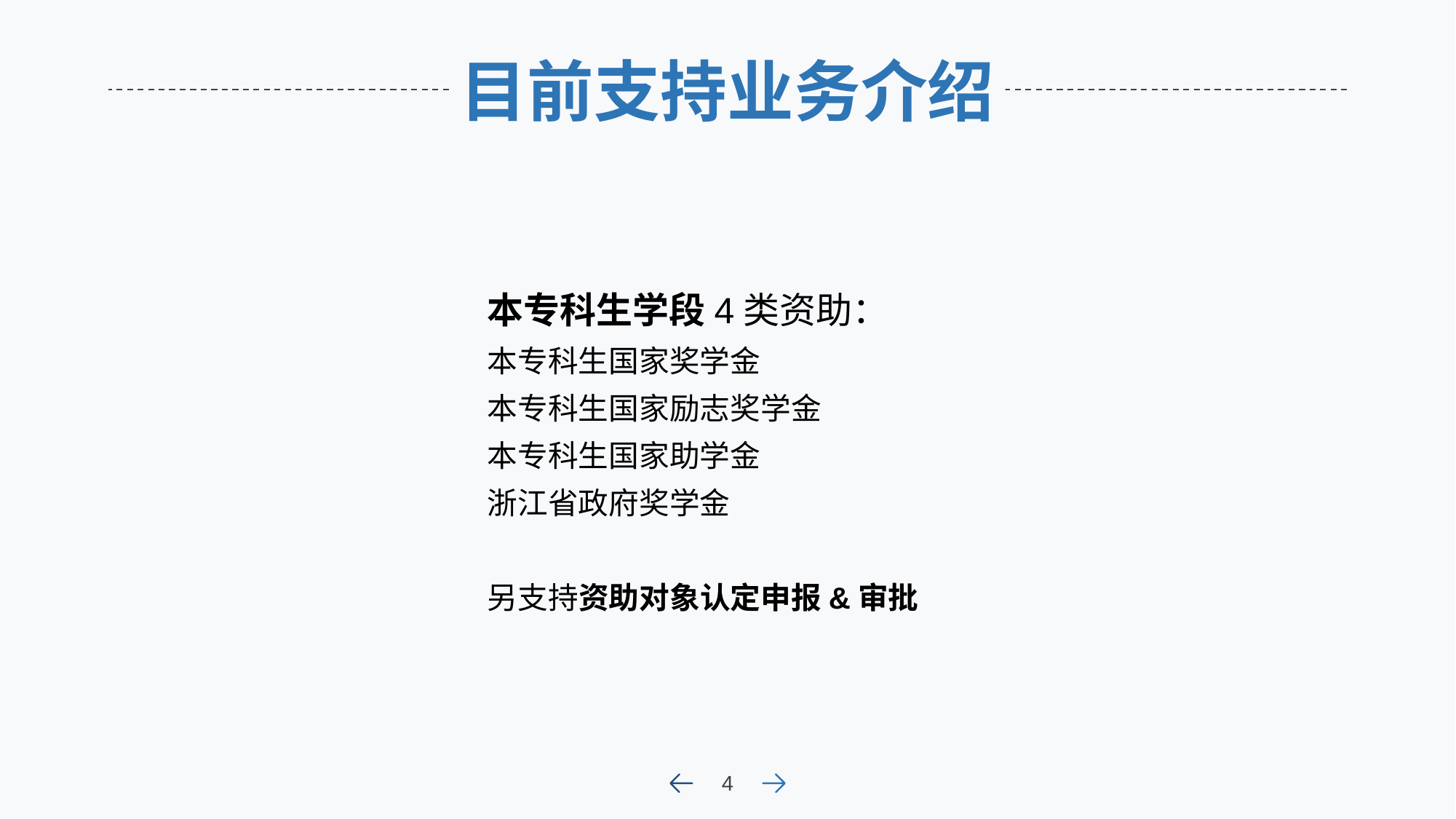

目前支持业务介绍

本专科生学段4类资助：
本专科生国家奖学金
本专科生国家励志奖学金
本专科生国家助学金
浙江省政府奖学金

另支持资助对象认定申报&审批